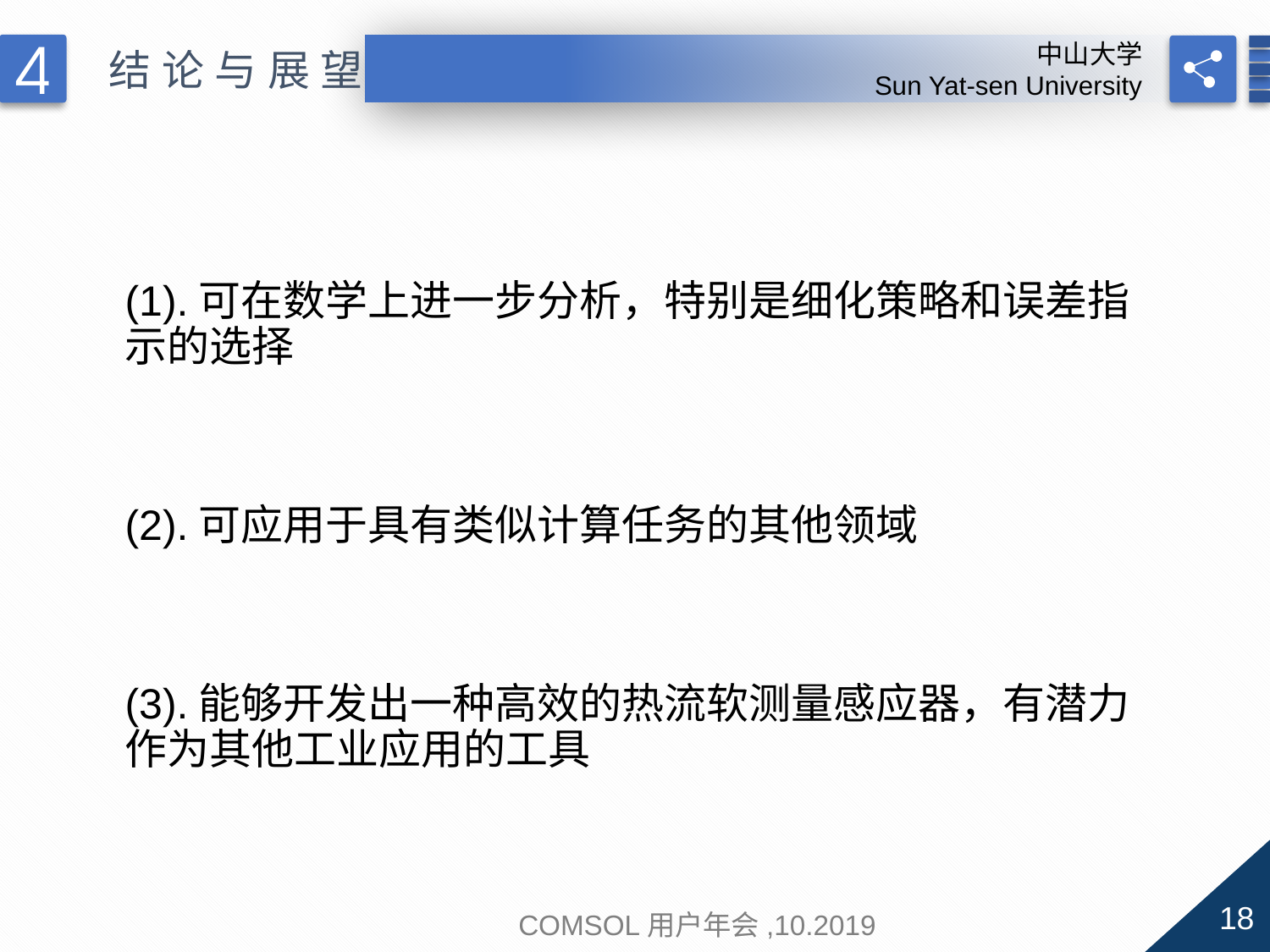

中山大学
Sun Yat-sen University

4

结论与展望
(1).可在数学上进一步分析，特别是细化策略和误差指示的选择

(2).可应用于具有类似计算任务的其他领域

(3).能够开发出一种高效的热流软测量感应器，有潜力作为其他工业应用的工具